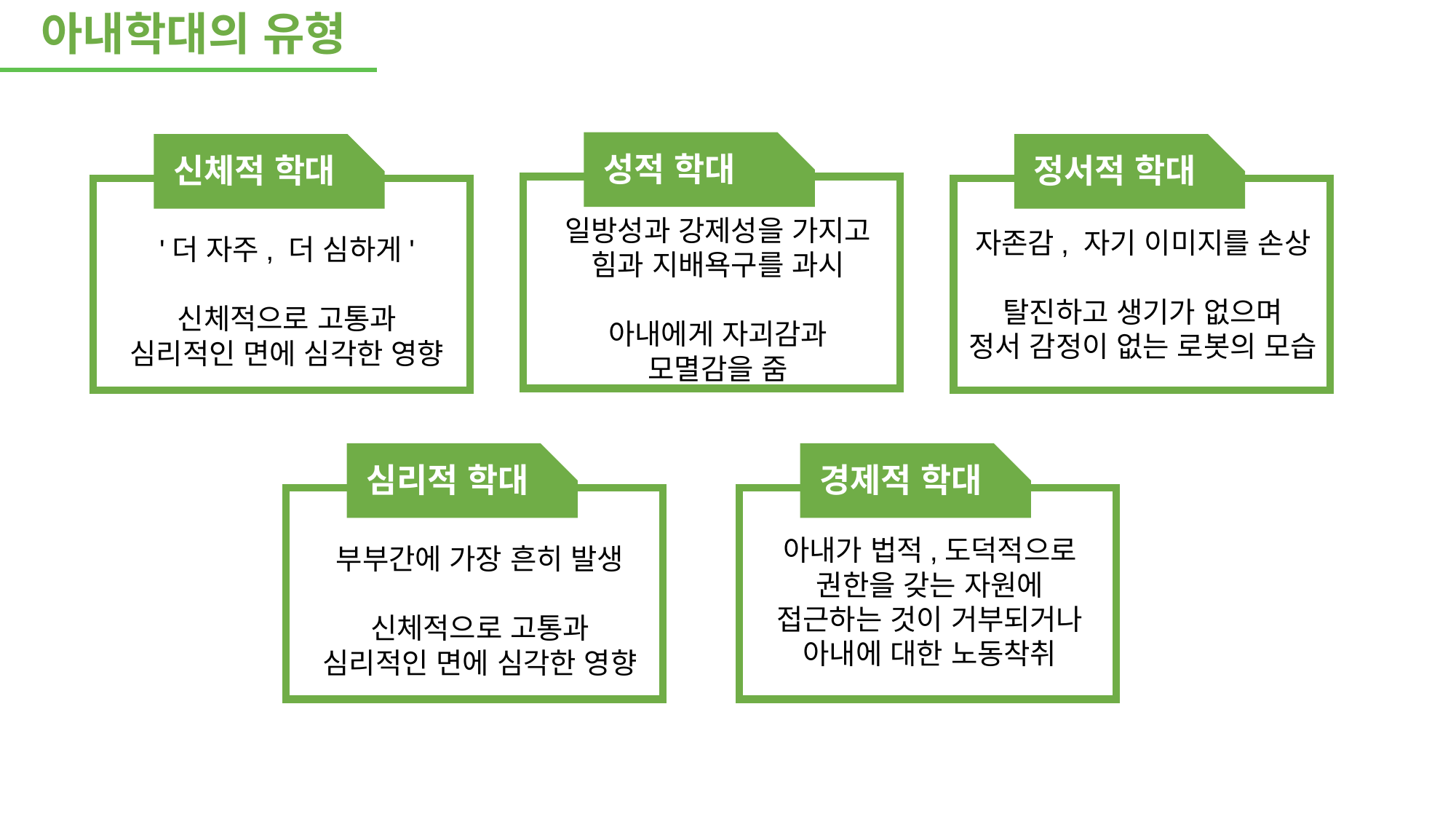

아내학대의 유형

성적 학대

신체적 학대

정서적 학대

일방성과 강제성을 가지고
힘과 지배욕구를 과시

아내에게 자괴감과
모멸감을 줌

'더 자주, 더 심하게'

신체적으로 고통과
심리적인 면에 심각한 영향

자존감, 자기 이미지를 손상

탈진하고 생기가 없으며
정서 감정이 없는 로봇의 모습

심리적 학대

경제적 학대

부부간에 가장 흔히 발생

신체적으로 고통과
심리적인 면에 심각한 영향

아내가 법적,도덕적으로
권한을 갖는 자원에
접근하는 것이 거부되거나
아내에 대한 노동착취